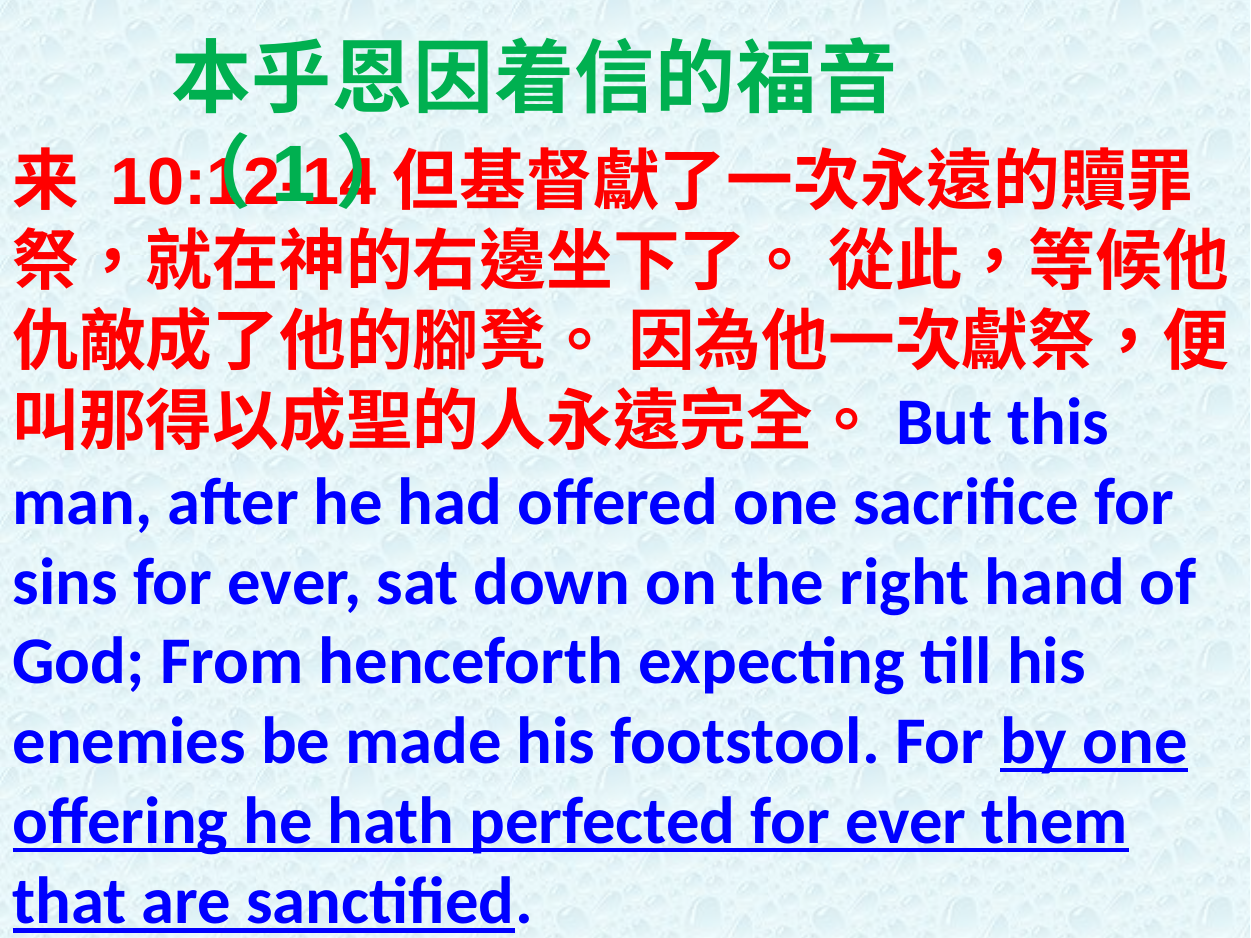

本乎恩因着信的福音（1）
来 10:12-14但基督獻了一次永遠的贖罪祭，就在神的右邊坐下了。 從此，等候他仇敵成了他的腳凳。 因為他一次獻祭，便叫那得以成聖的人永遠完全。But this man, after he had offered one sacrifice for sins for ever, sat down on the right hand of God; From henceforth expecting till his enemies be made his footstool. For by one offering he hath perfected for ever them that are sanctified.